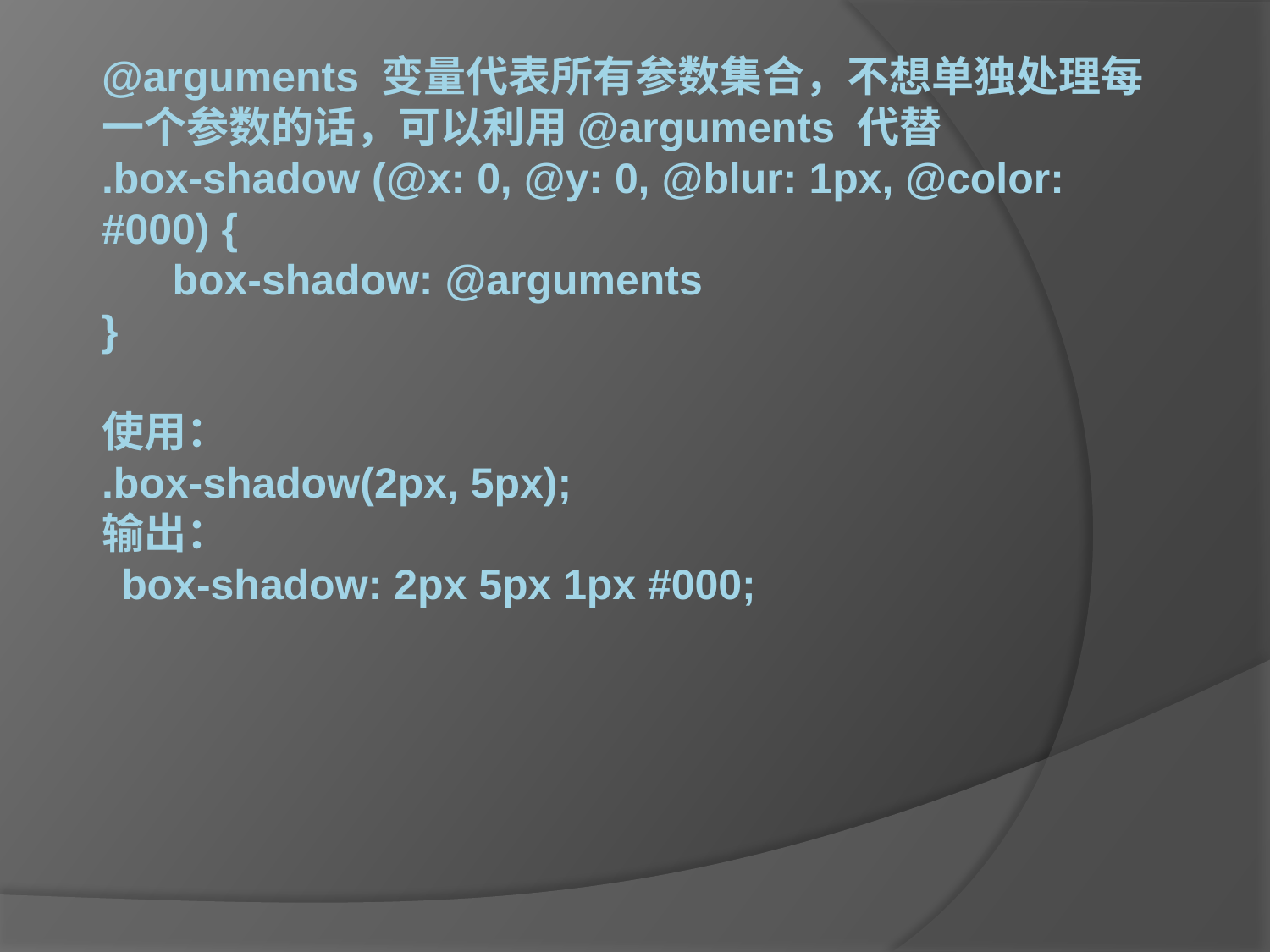

# @arguments 变量代表所有参数集合，不想单独处理每一个参数的话，可以利用@arguments 代替 .box-shadow (@x: 0, @y: 0, @blur: 1px, @color: #000) { box-shadow: @arguments } 使用： .box-shadow(2px, 5px); 输出： box-shadow: 2px 5px 1px #000;